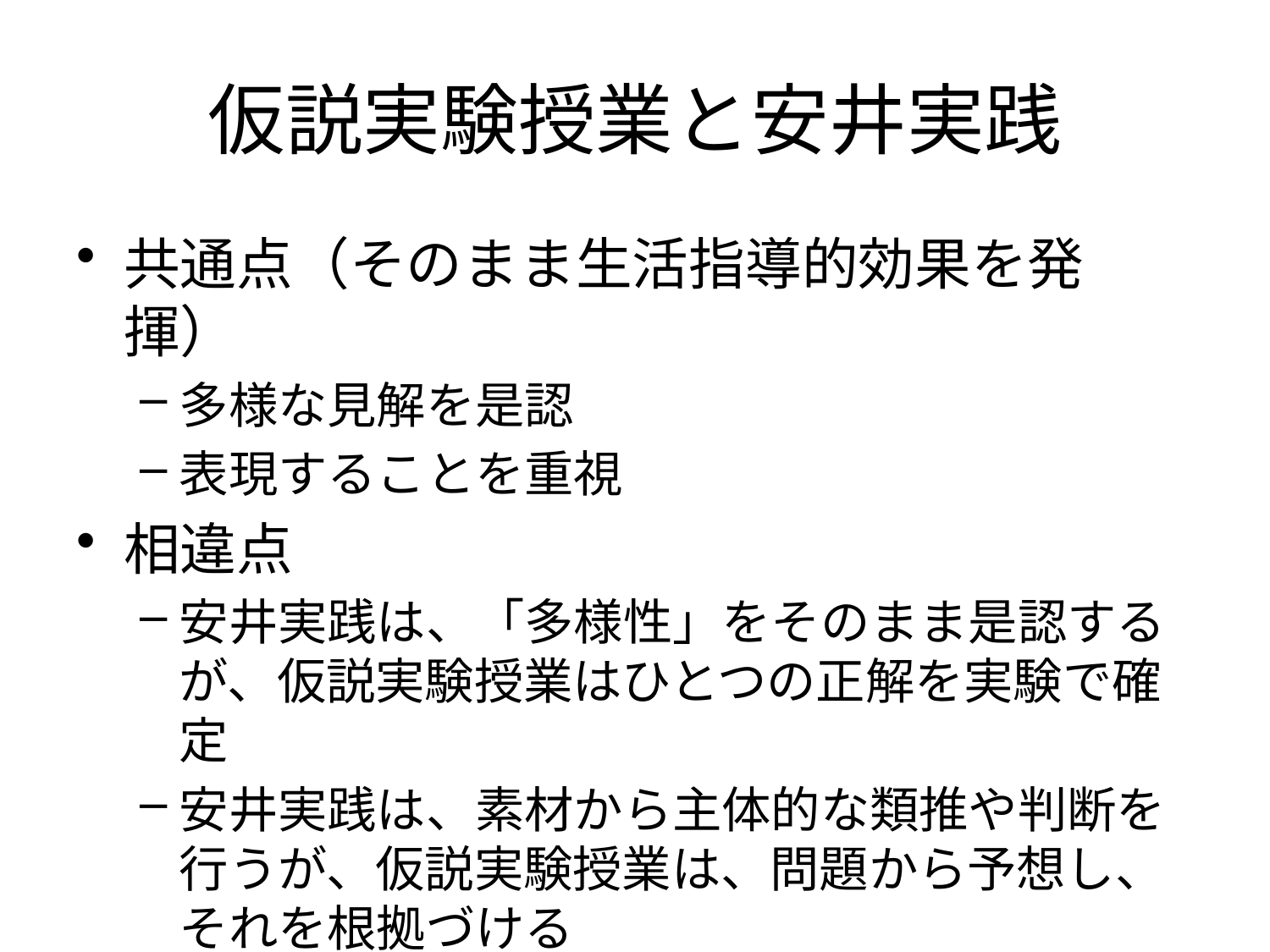

# 仮説実験授業と安井実践
共通点（そのまま生活指導的効果を発揮）
多様な見解を是認
表現することを重視
相違点
安井実践は、「多様性」をそのまま是認するが、仮説実験授業はひとつの正解を実験で確定
安井実践は、素材から主体的な類推や判断を行うが、仮説実験授業は、問題から予想し、それを根拠づける